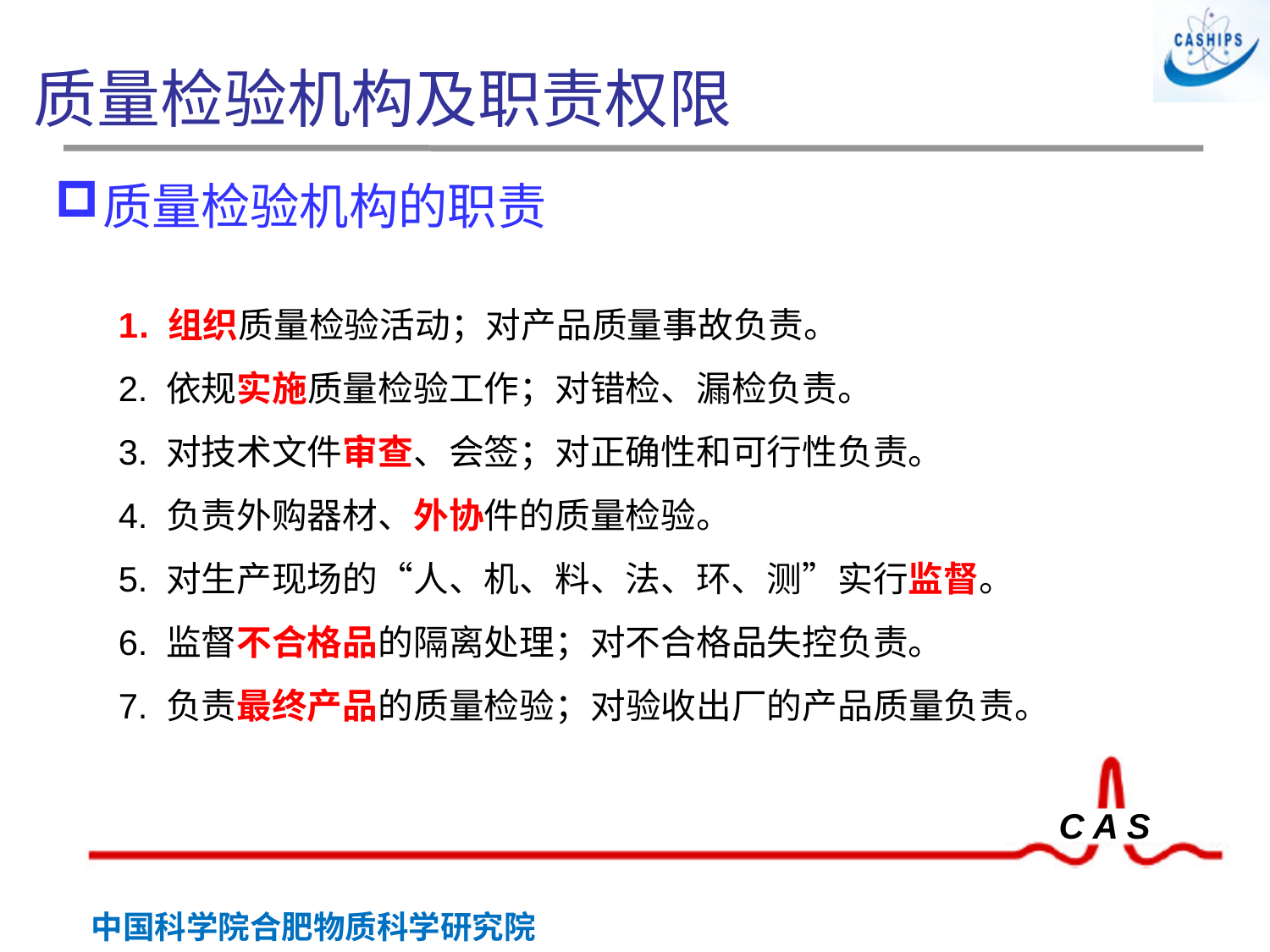

# 质量检验机构及职责权限
质量检验机构的职责

组织质量检验活动；对产品质量事故负责。
依规实施质量检验工作；对错检、漏检负责。
对技术文件审查、会签；对正确性和可行性负责。
负责外购器材、外协件的质量检验。
对生产现场的“人、机、料、法、环、测”实行监督。
监督不合格品的隔离处理；对不合格品失控负责。
负责最终产品的质量检验；对验收出厂的产品质量负责。